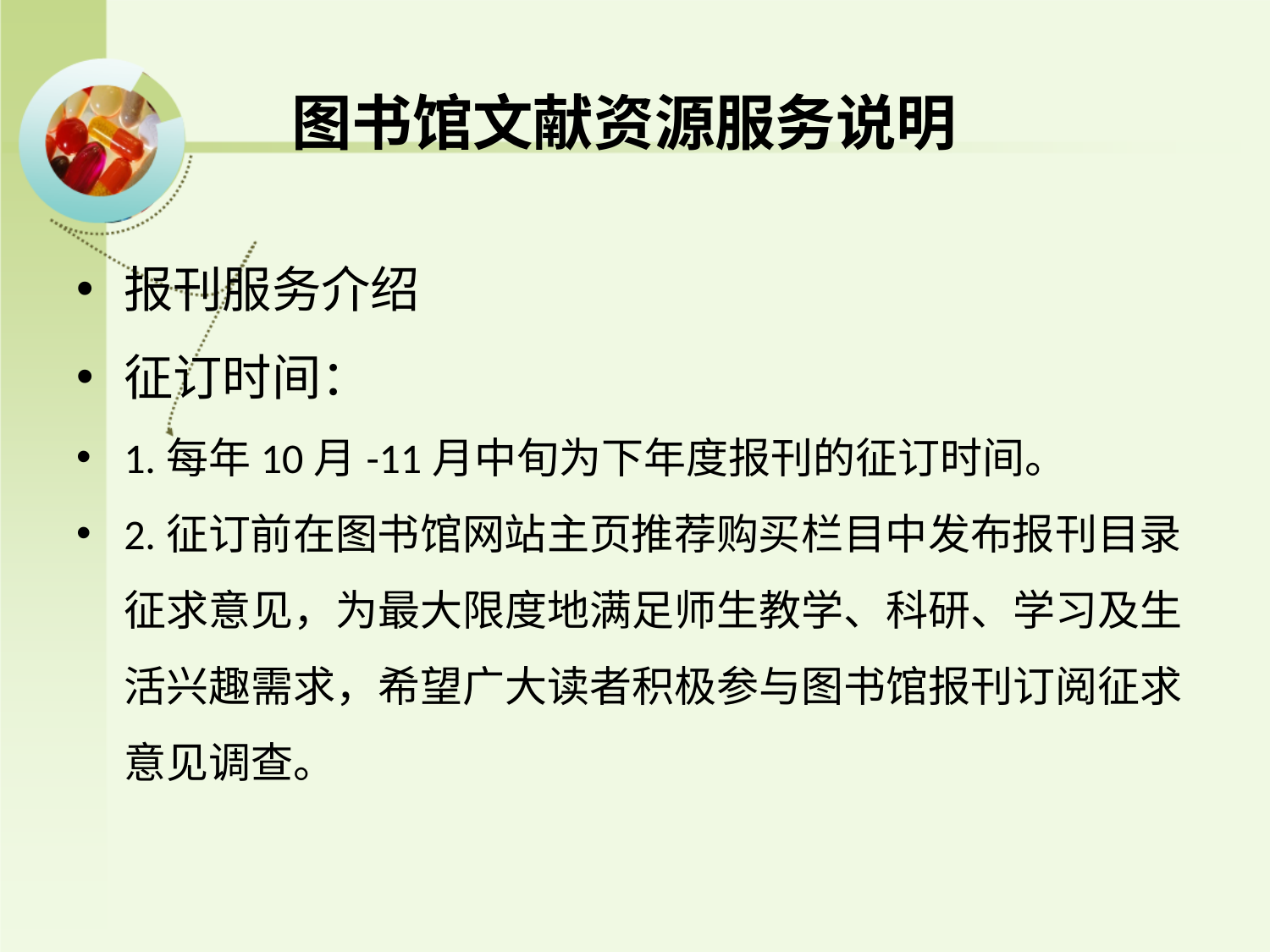

# 图书馆文献资源服务说明
报刊服务介绍
征订时间：
1.每年10月-11月中旬为下年度报刊的征订时间。
2.征订前在图书馆网站主页推荐购买栏目中发布报刊目录征求意见，为最大限度地满足师生教学、科研、学习及生活兴趣需求，希望广大读者积极参与图书馆报刊订阅征求意见调查。